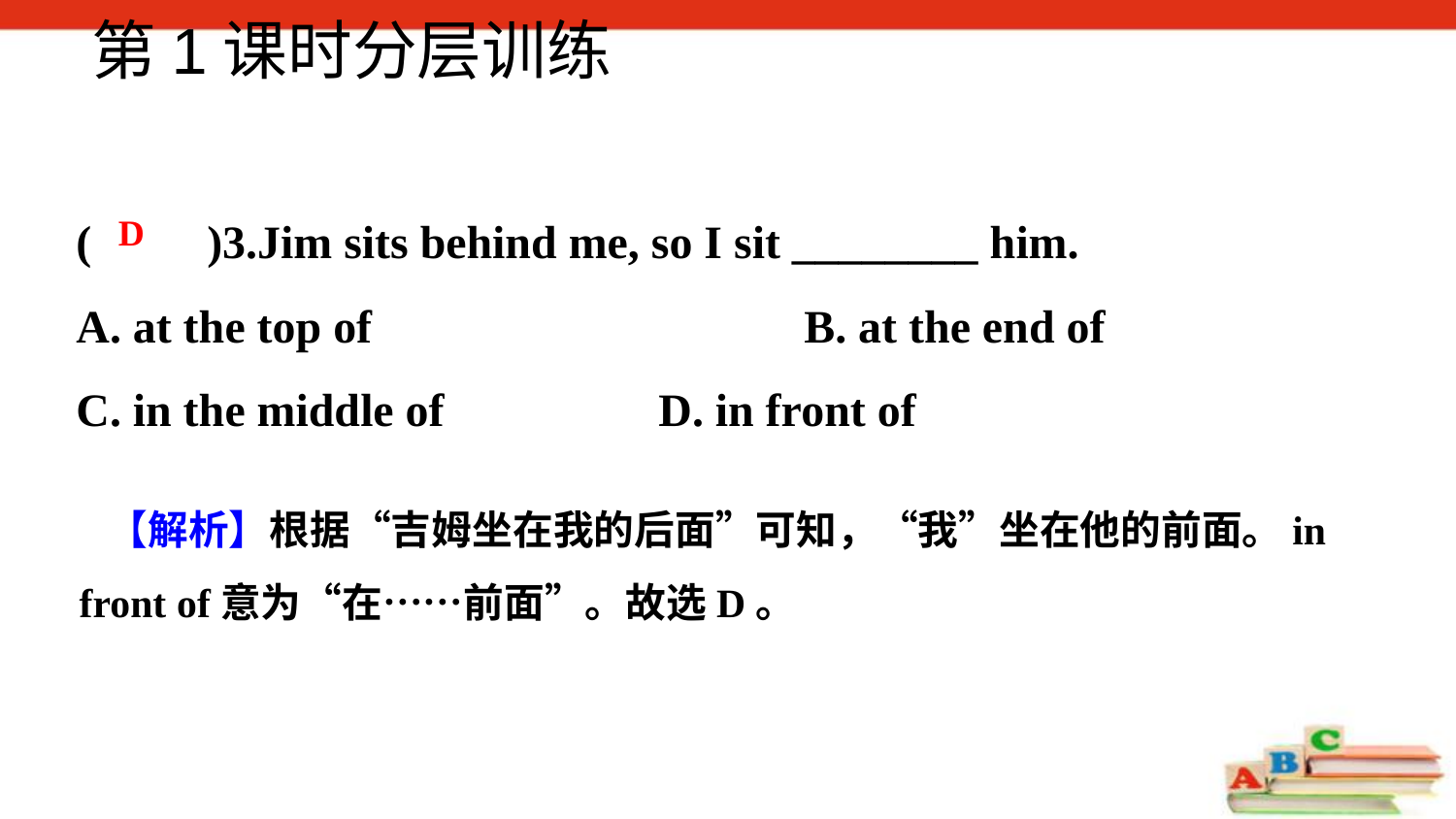

第1课时分层训练
(　　)3.Jim sits behind me, so I sit ________ him.
A. at the top of  			B. at the end of
C. in the middle of  		D. in front of
D
  【解析】根据“吉姆坐在我的后面”可知，“我”坐在他的前面。in front of意为“在……前面”。故选D。